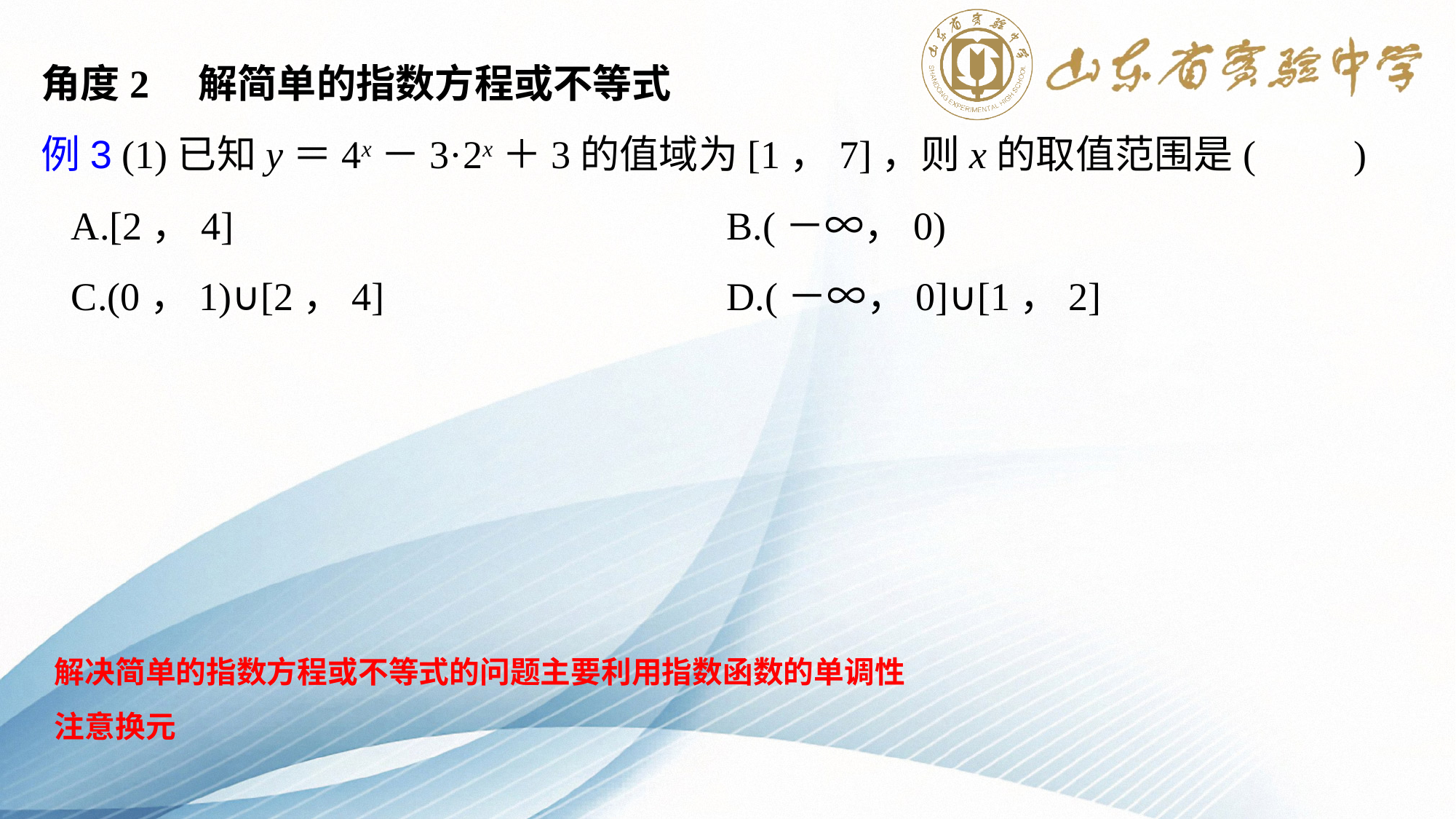

角度2　解简单的指数方程或不等式
例3 (1)已知y＝4x－3·2x＋3的值域为[1，7]，则x的取值范围是(　　)
A.[2，4]	B.(－∞，0)
C.(0，1)∪[2，4]	D.(－∞，0]∪[1，2]
解决简单的指数方程或不等式的问题主要利用指数函数的单调性
注意换元